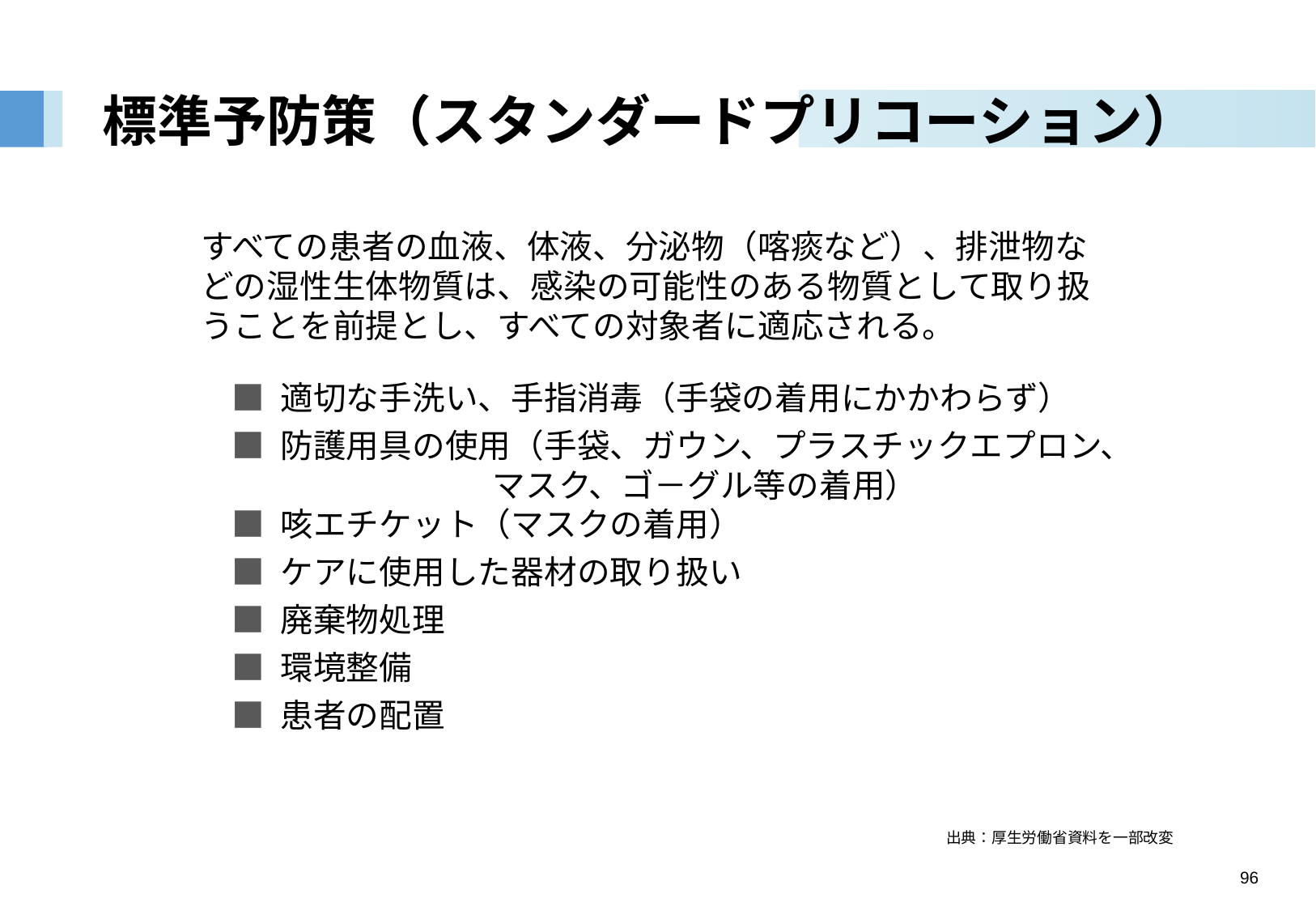

# 標準予防策（スタンダードプリコーション）
すべての患者の血液、体液、分泌物（喀痰など）、排泄物などの湿性生体物質は、感染の可能性のある物質として取り扱うことを前提とし、すべての対象者に適応される。

■ 適切な手洗い、手指消毒（手袋の着用にかかわらず）
■ 防護用具の使用（手袋、ガウン、プラスチックエプロン、
　　                          マスク、ゴ－グル等の着用）
■ 咳エチケット（マスクの着用）
■ ケアに使用した器材の取り扱い
■ 廃棄物処理
■ 環境整備
■ 患者の配置
出典：厚生労働省資料を一部改変
96